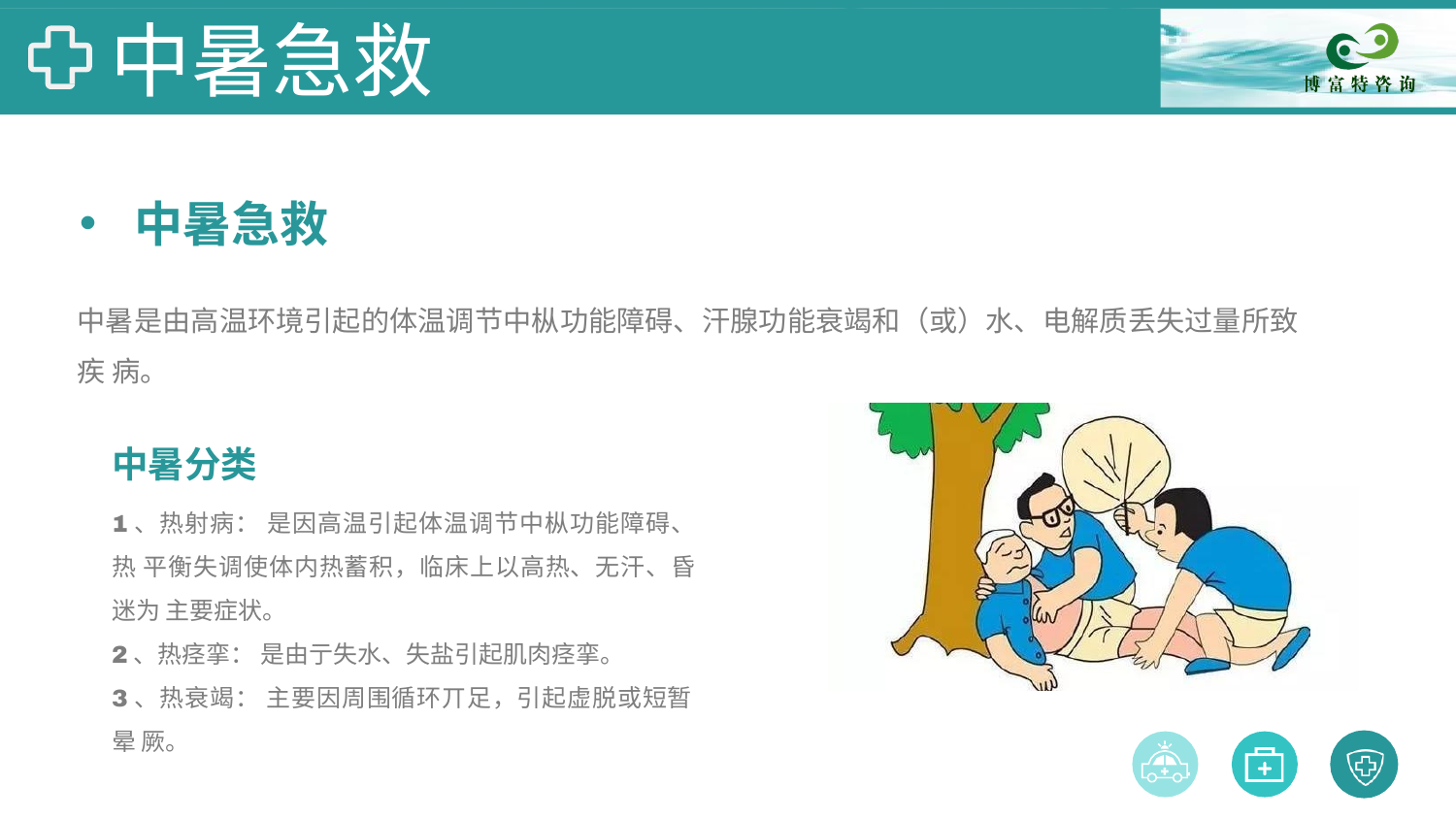

# 中暑急救

中暑急救
中暑是由高温环境引起的体温调节中枞功能障碍、汗腺功能衰竭和（或）水、电解质丢失过量所致疾 病。

中暑分类
1、热射病： 是因高温引起体温调节中枞功能障碍、热 平衡失调使体内热蓄积，临床上以高热、无汗、昏迷为 主要症状。
2、热痉挛： 是由亍失水、失盐引起肌肉痉挛。
3、热衰竭： 主要因周围循环丌足，引起虚脱或短暂晕 厥。